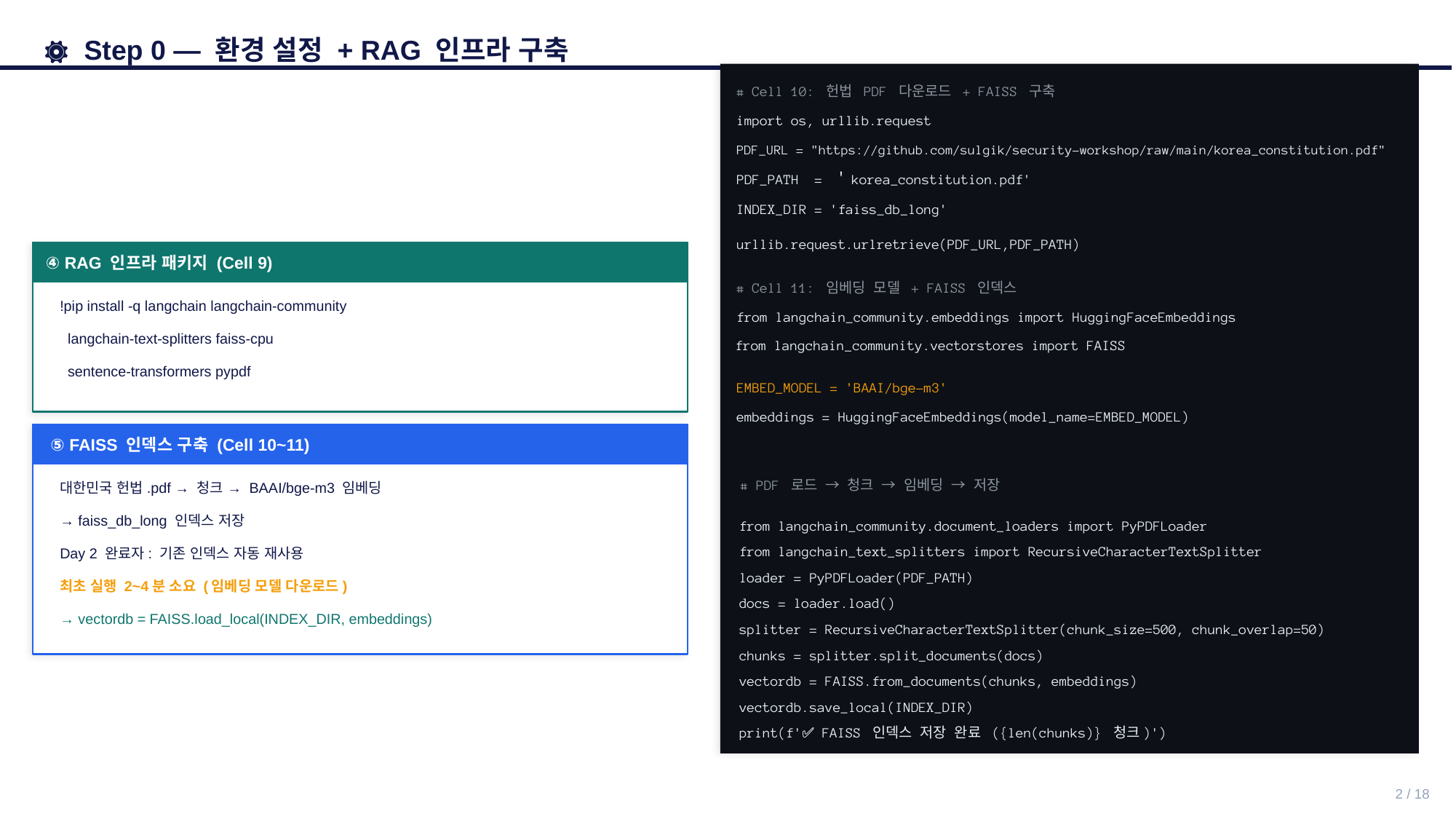

⚙️  Step 0 — 환경 설정 + RAG 인프라 구축

# Cell 10: 헌법 PDF 다운로드 + FAISS 구축
① 기본 패키지 + API (Cell 2~5)
import os, urllib.request
PDF_URL = "https://github.com/sulgik/security-workshop/raw/main/korea_constitution.pdf"
PDF_PATH  = ＇korea_constitution.pdf'
INDEX_DIR = 'faiss_db_long'

urllib.request.urlretrieve(PDF_URL,PDF_PATH)

④ RAG 인프라 패키지 (Cell 9)
# Cell 11: 임베딩 모델 + FAISS 인덱스
!pip install -q langchain langchain-community
from langchain_community.embeddings import HuggingFaceEmbeddings

  langchain-text-splitters faiss-cpu
from langchain_community.vectorstores import FAISS
  sentence-transformers pypdf
EMBED_MODEL = 'BAAI/bge-m3'
embeddings = HuggingFaceEmbeddings(model_name=EMBED_MODEL)

 ⑤ FAISS 인덱스 구축 (Cell 10~11)

    # PDF 로드 → 청크 → 임베딩 → 저장
대한민국 헌법.pdf → 청크 → BAAI/bge-m3 임베딩
→ faiss_db_long 인덱스 저장
from langchain_community.document_loaders import PyPDFLoader
from langchain_text_splitters import RecursiveCharacterTextSplitter
loader = PyPDFLoader(PDF_PATH)
docs = loader.load()
splitter = RecursiveCharacterTextSplitter(chunk_size=500, chunk_overlap=50)
chunks = splitter.split_documents(docs)
vectordb = FAISS.from_documents(chunks, embeddings)
vectordb.save_local(INDEX_DIR)
print(f'✅ FAISS 인덱스 저장 완료 ({len(chunks)} 청크)')
Day 2 완료자: 기존 인덱스 자동 재사용

최초 실행 2~4분 소요 (임베딩 모델 다운로드)

→ vectordb = FAISS.load_local(INDEX_DIR, embeddings)
2 / 18